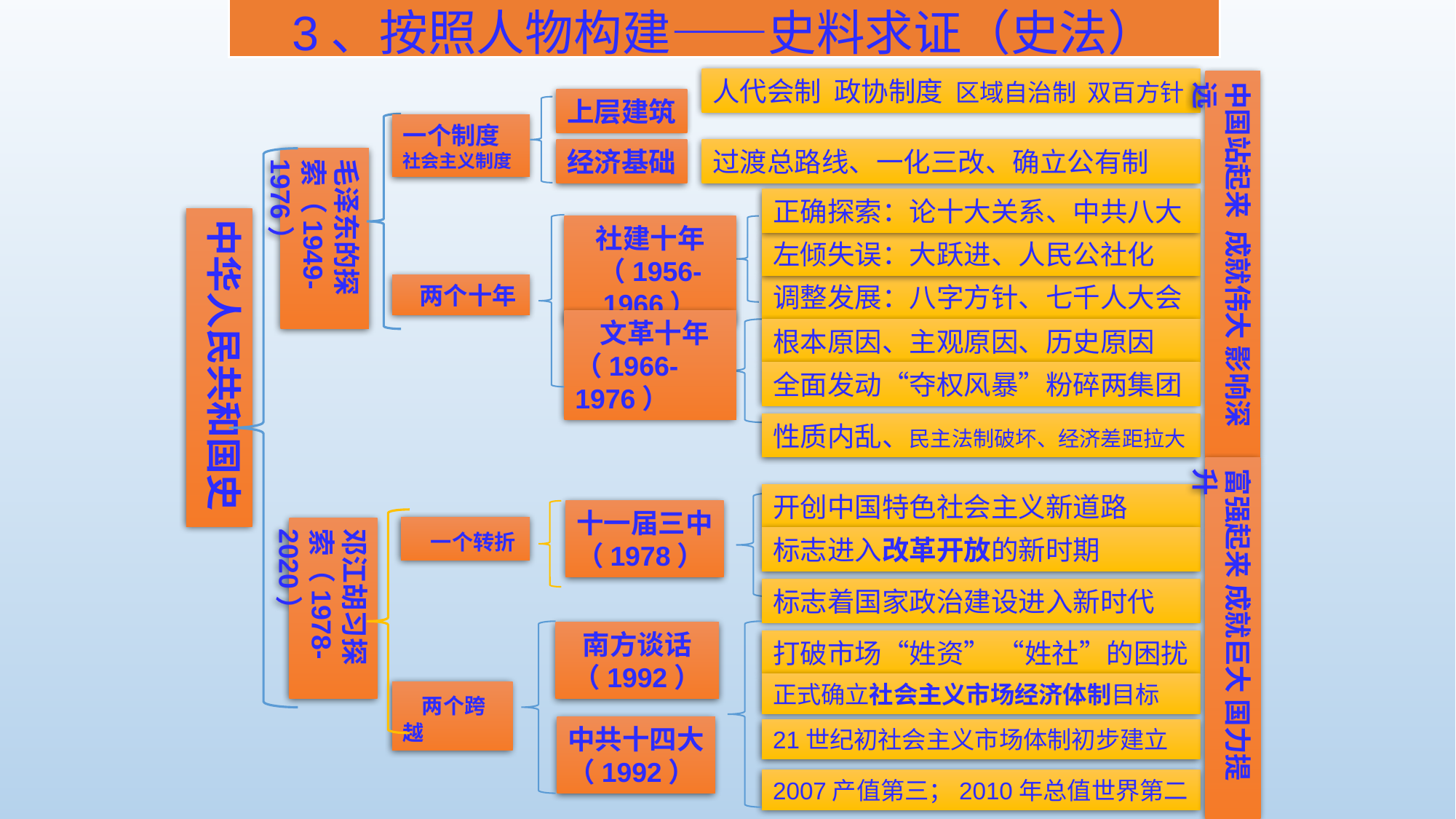

3、按照人物构建——史料求证（史法）
人代会制  政协制度  区域自治制  双百方针
中国站起来  成就伟大 影响深远
上层建筑

一个制度
社会主义制度
经济基础
过渡总路线、一化三改、确立公有制

毛泽东的探索（1949-1976）
正确探索：论十大关系、中共八大
中华人民共和国史

社建十年
（1956-1966）

左倾失误：大跃进、人民公社化
  两个十年
调整发展：八字方针、七千人大会
   文革十年
（1966-1976）

根本原因、主观原因、历史原因
全面发动“夺权风暴”粉碎两集团
性质内乱、民主法制破坏、经济差距拉大
富强起来 成就巨大 国力提升
开创中国特色社会主义新道路

十一届三中
（1978）

  一个转折
邓江胡习探索（1978-2020）
标志进入改革开放的新时期
标志着国家政治建设进入新时代

南方谈话
（1992）
打破市场“姓资” “姓社”的困扰
正式确立社会主义市场经济体制目标
  两个跨越
中共十四大
（1992）
21世纪初社会主义市场体制初步建立
2007产值第三；2010年总值世界第二